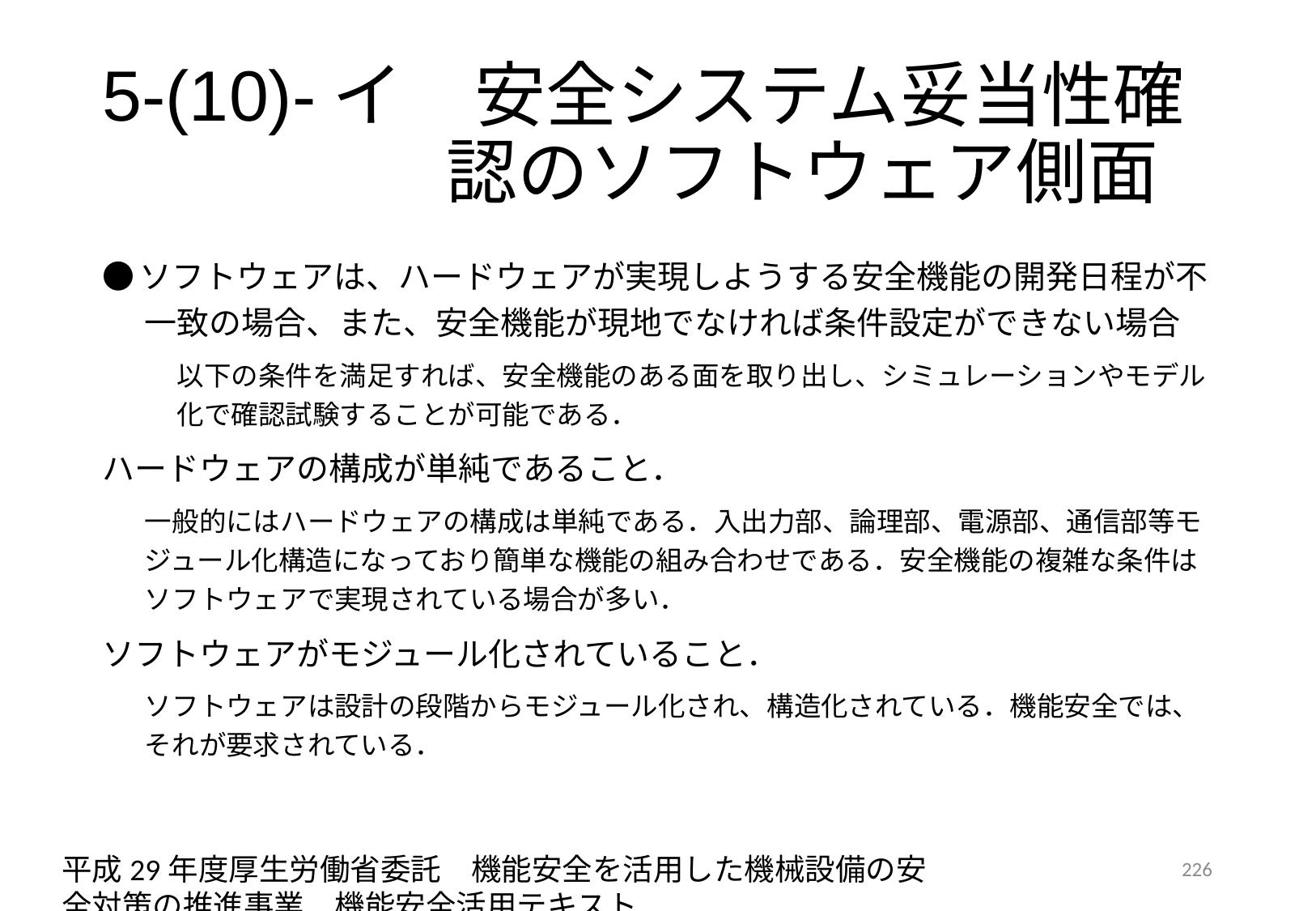

# 5-(10)-イ　安全システム妥当性確認のソフトウェア側面
●ソフトウェアは、ハードウェアが実現しようする安全機能の開発日程が不一致の場合、また、安全機能が現地でなければ条件設定ができない場合
以下の条件を満足すれば、安全機能のある面を取り出し、シミュレーションやモデル化で確認試験することが可能である．
ハードウェアの構成が単純であること．
一般的にはハードウェアの構成は単純である．入出力部、論理部、電源部、通信部等モジュール化構造になっており簡単な機能の組み合わせである．安全機能の複雑な条件はソフトウェアで実現されている場合が多い．
ソフトウェアがモジュール化されていること．
ソフトウェアは設計の段階からモジュール化され、構造化されている．機能安全では、それが要求されている．

平成29年度厚生労働省委託　機能安全を活用した機械設備の安全対策の推進事業　機能安全活用テキスト
226